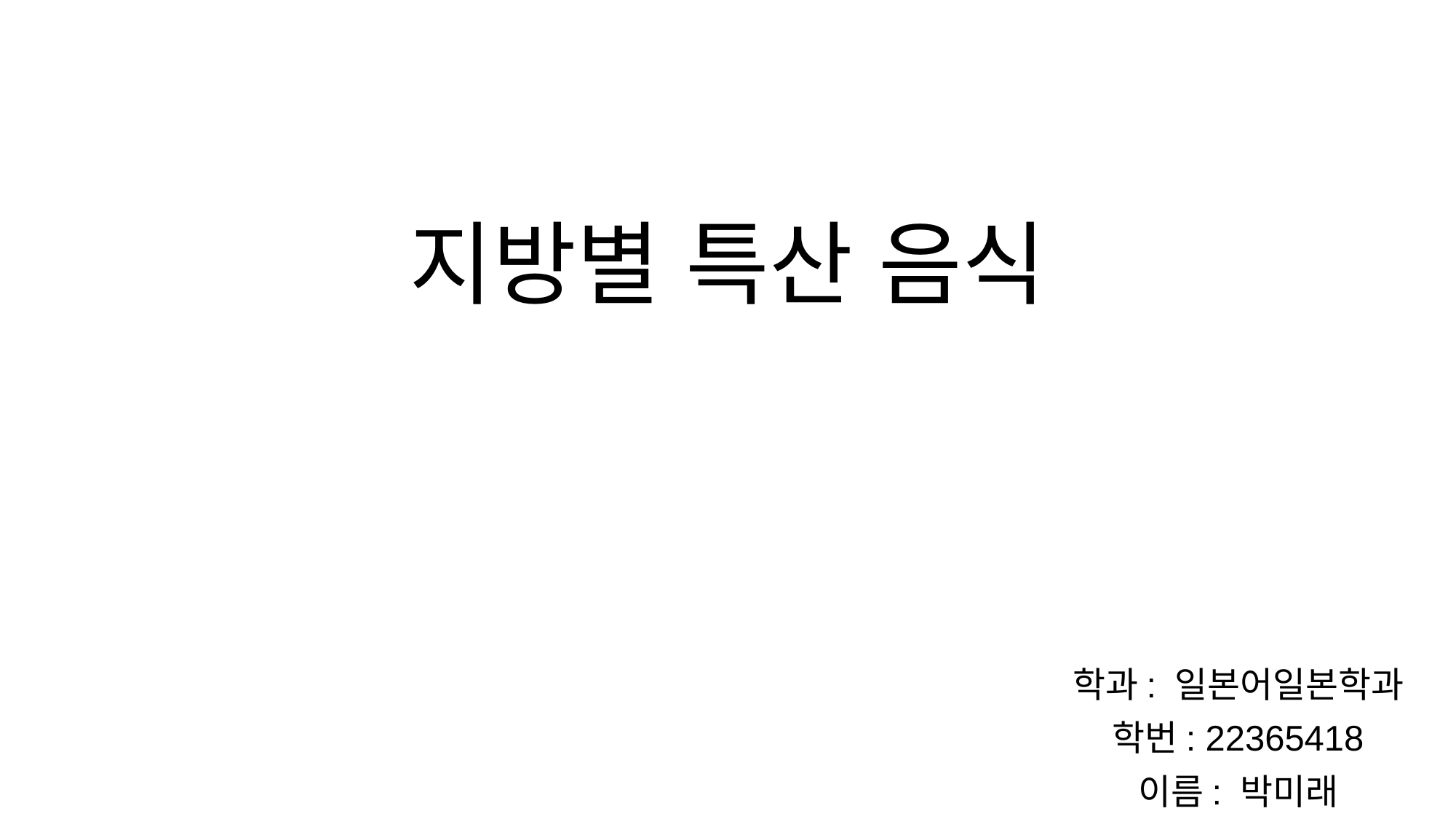

# 지방별 특산 음식
학과: 일본어일본학과
학번: 22365418
이름: 박미래